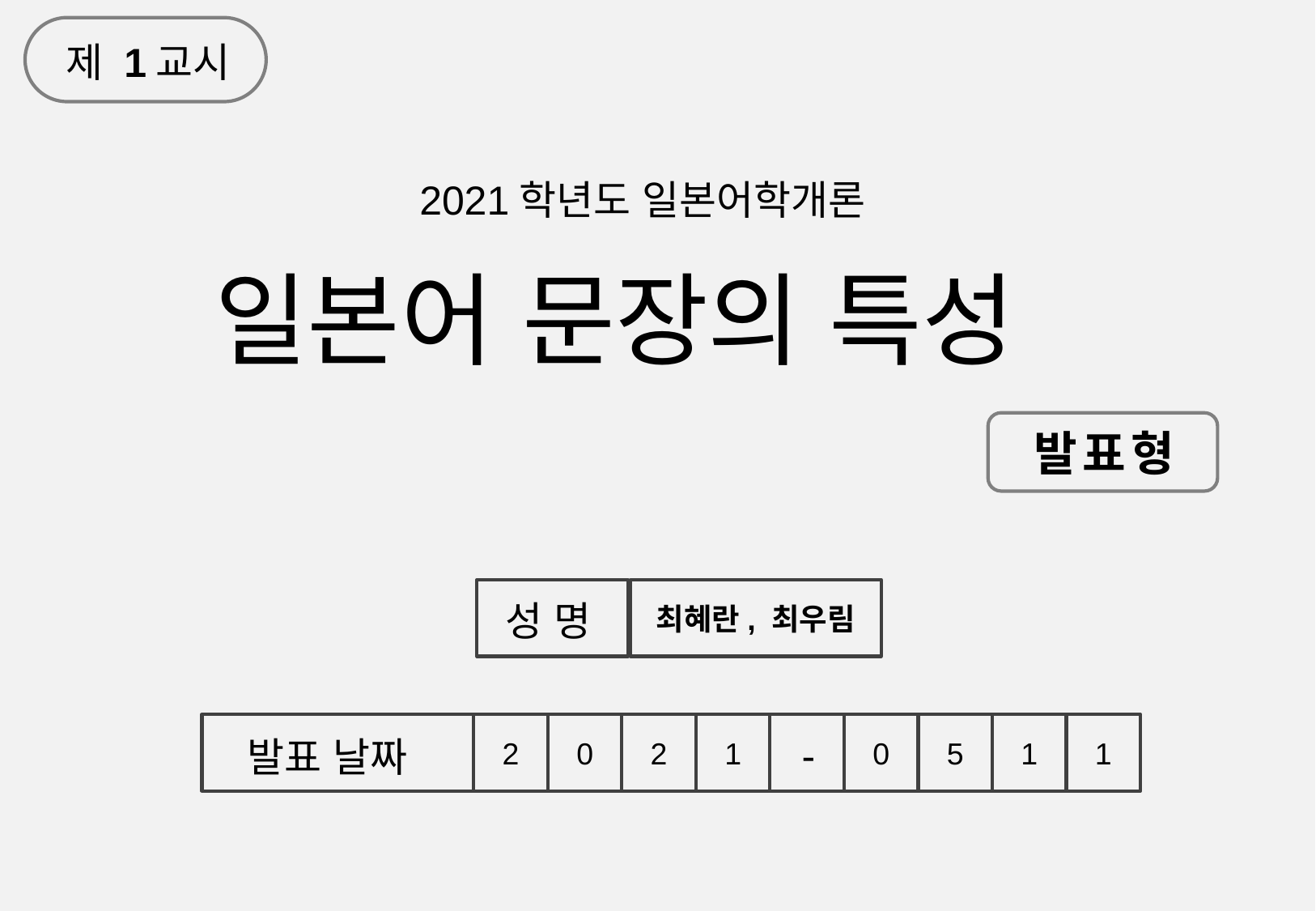

제 1교시
2021학년도 일본어학개론
일본어 문장의 특성

발표형

최혜란, 최우림
성 명

2
0
2
1

0
5
1
1
-
발표 날짜